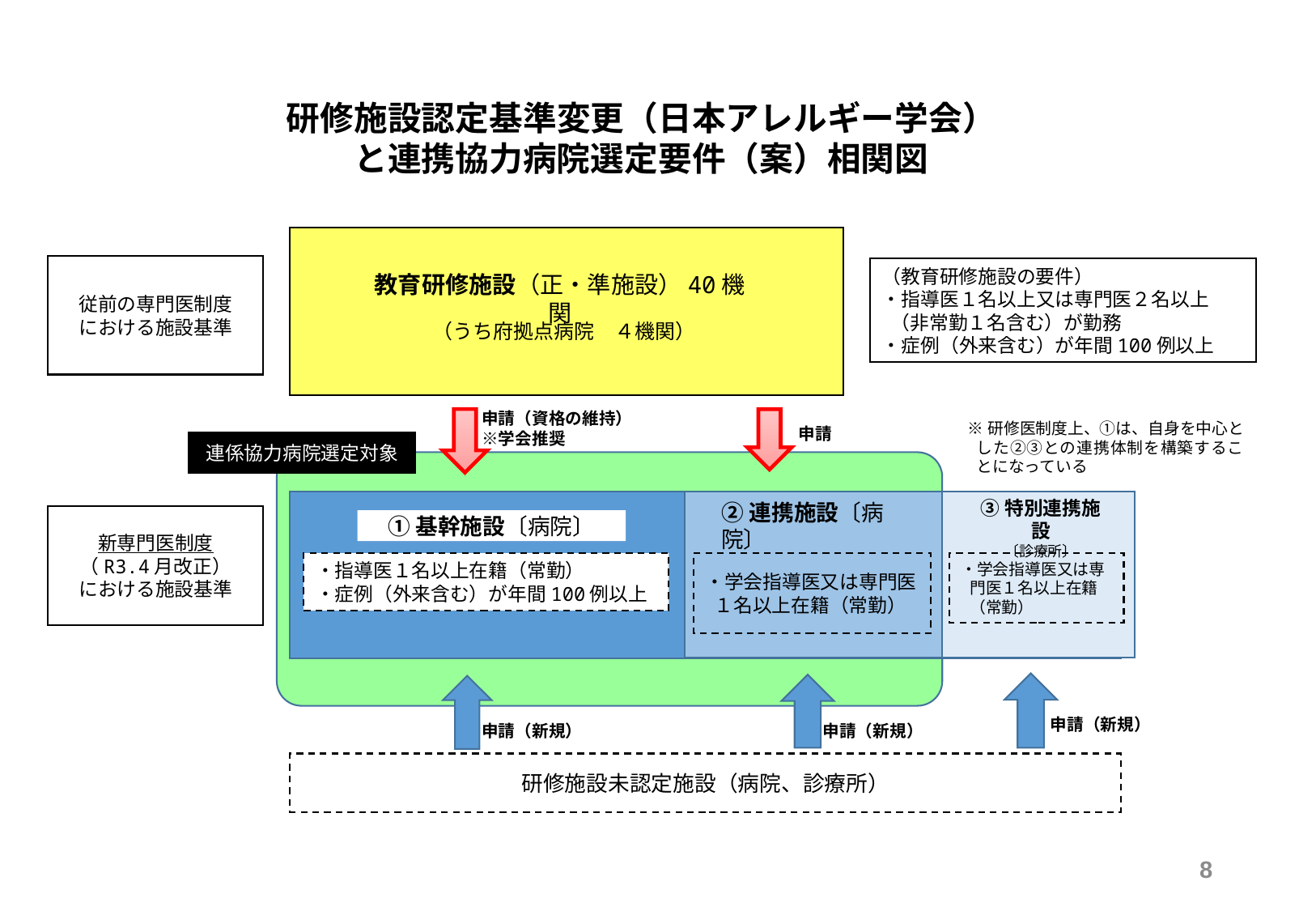

研修施設認定基準変更（日本アレルギー学会）と連携協力病院選定要件（案）相関図

従前の専門医制度
における施設基準
（教育研修施設の要件）
・指導医１名以上又は専門医２名以上（非常勤１名含む）が勤務
・症例（外来含む）が年間100例以上
教育研修施設（正・準施設）40機関
（うち府拠点病院　４機関）
申請（資格の維持）※学会推奨

申請
※研修医制度上、①は、自身を中心とした➁③との連携体制を構築することになっている
連係協力病院選定対象

➁連携施設〔病院〕
③特別連携施設
〔診療所〕
新専門医制度
（R3.4月改正）
における施設基準
①基幹施設〔病院〕
・学会指導医又は専門医１名以上在籍（常勤）
・学会指導医又は専門医１名以上在籍（常勤）
・指導医１名以上在籍（常勤）
・症例（外来含む）が年間100例以上

申請（新規）
申請（新規）
申請（新規）
研修施設未認定施設（病院、診療所）
8